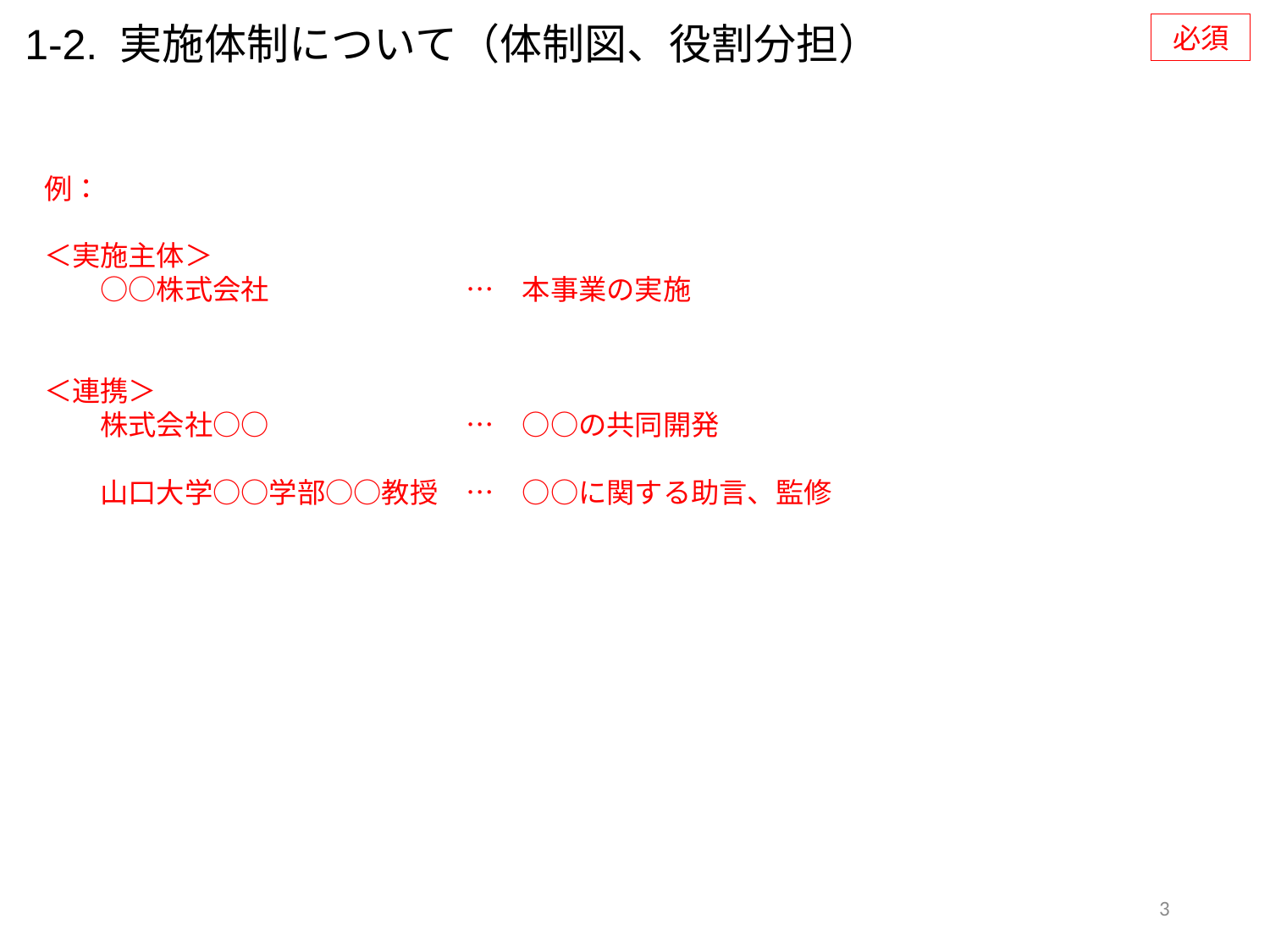

1-2. 実施体制について（体制図、役割分担）
必須
例：

＜実施主体＞
　　○○株式会社　　　　　　　…　本事業の実施

＜連携＞
　　株式会社○○　　　　　　　…　○○の共同開発

　　山口大学○○学部○○教授　…　○○に関する助言、監修

3